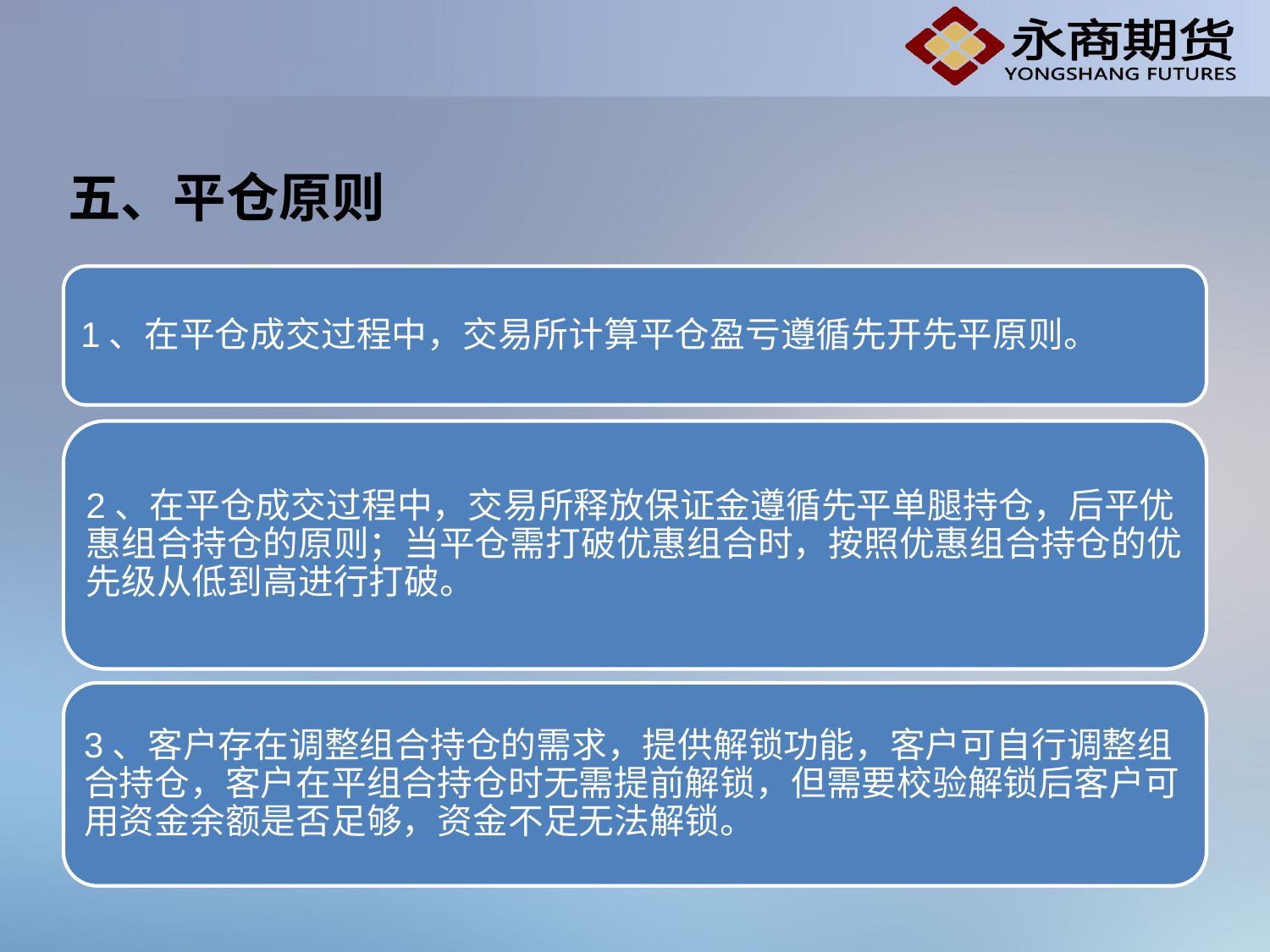

# 五、平仓原则
1、在平仓成交过程中，交易所计算平仓盈亏遵循先开先平原则。
2、在平仓成交过程中，交易所释放保证金遵循先平单腿持仓，后平优惠组合持仓的原则；当平仓需打破优惠组合时，按照优惠组合持仓的优先级从低到高进行打破。
3、客户存在调整组合持仓的需求，提供解锁功能，客户可自行调整组合持仓，客户在平组合持仓时无需提前解锁，但需要校验解锁后客户可用资金余额是否足够，资金不足无法解锁。